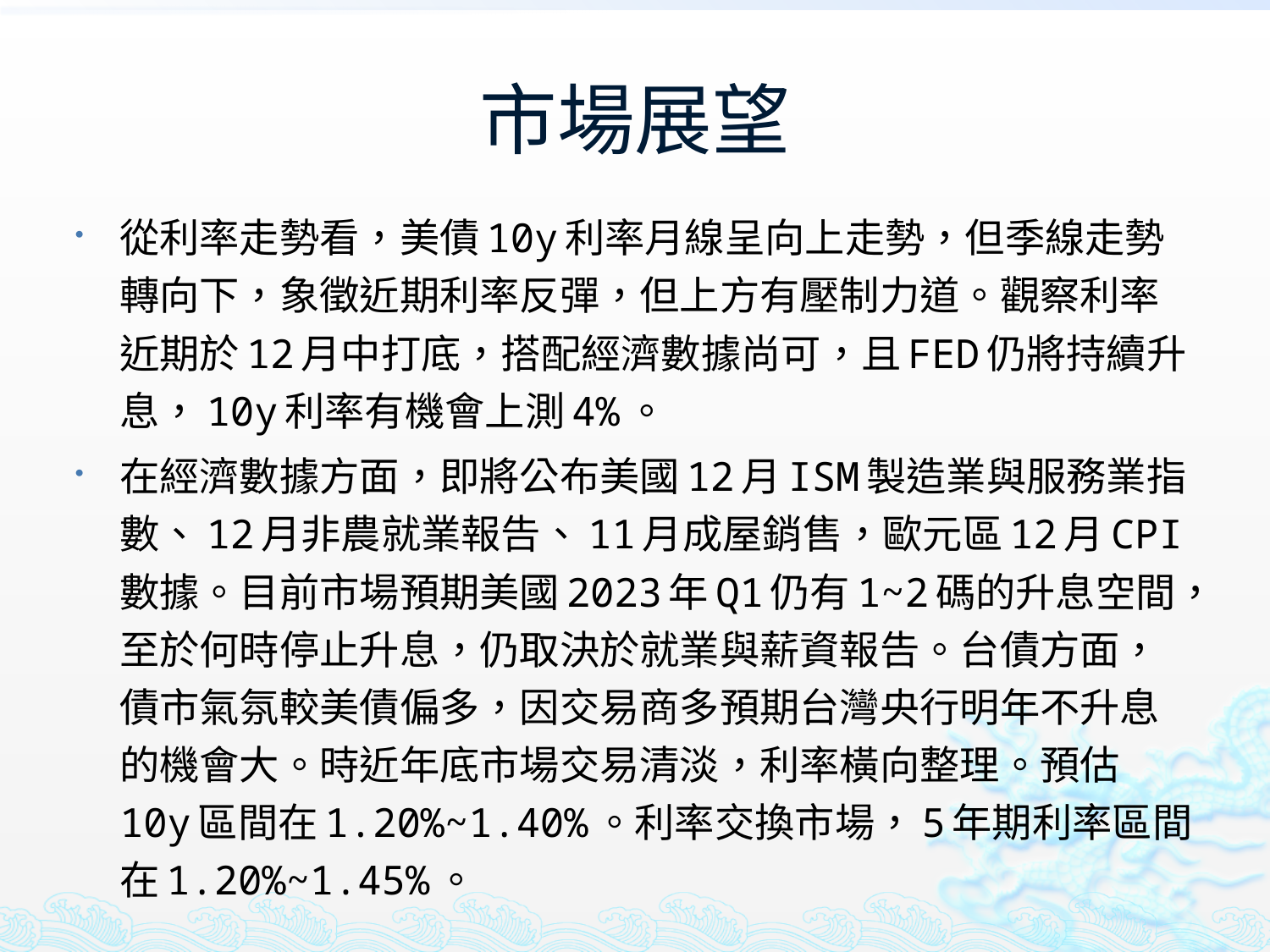

# 市場展望
從利率走勢看，美債10y利率月線呈向上走勢，但季線走勢轉向下，象徵近期利率反彈，但上方有壓制力道。觀察利率近期於12月中打底，搭配經濟數據尚可，且FED仍將持續升息，10y利率有機會上測4%。
在經濟數據方面，即將公布美國12月ISM製造業與服務業指數、12月非農就業報告、11月成屋銷售，歐元區12月CPI數據。目前市場預期美國2023年Q1仍有1~2碼的升息空間，至於何時停止升息，仍取決於就業與薪資報告。台債方面，債市氣氛較美債偏多，因交易商多預期台灣央行明年不升息的機會大。時近年底市場交易清淡，利率橫向整理。預估10y區間在1.20%~1.40%。利率交換市場，5年期利率區間在1.20%~1.45%。